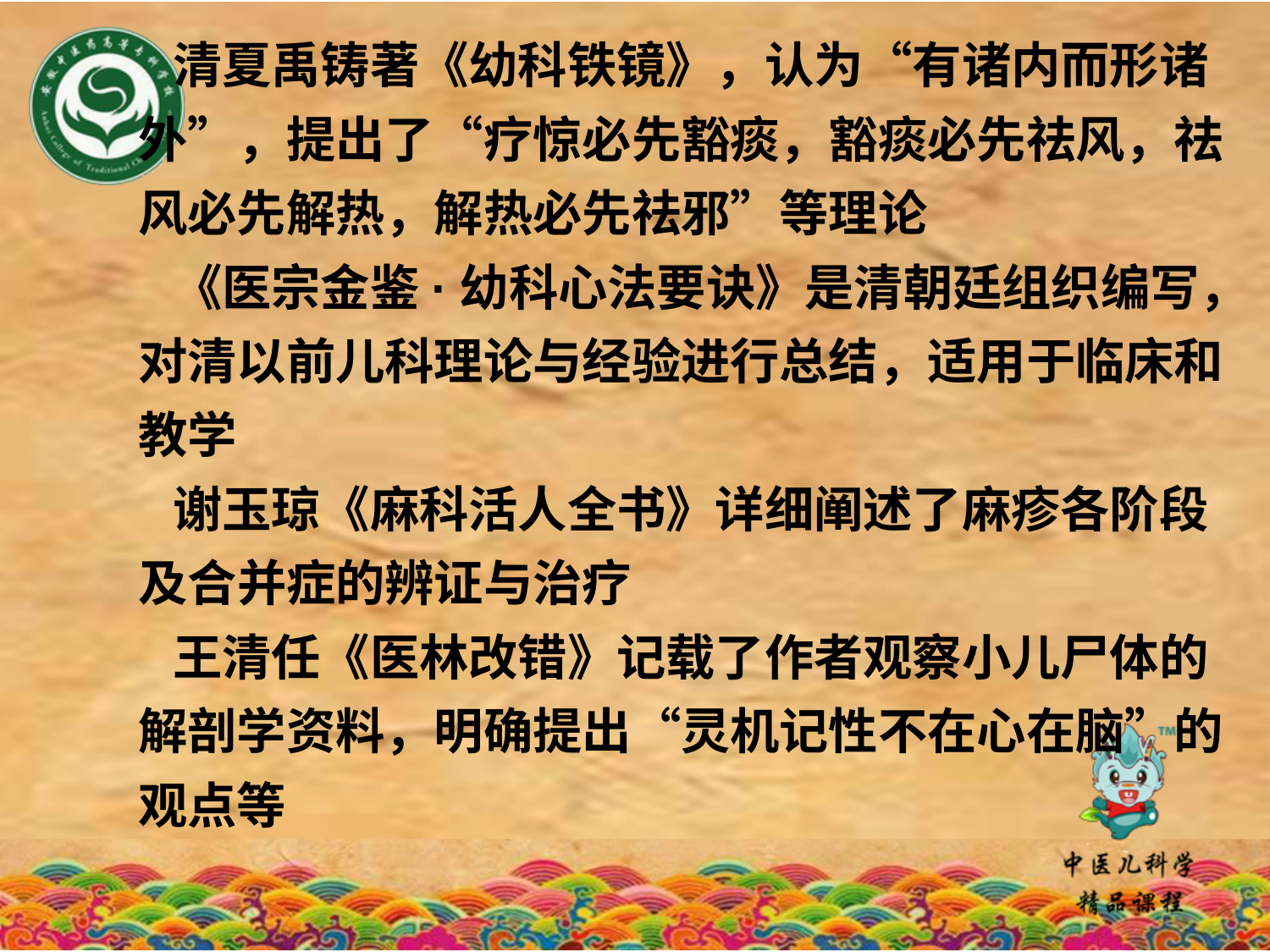

清夏禹铸著《幼科铁镜》，认为“有诸内而形诸外”，提出了“疗惊必先豁痰，豁痰必先祛风，祛风必先解热，解热必先祛邪”等理论
  《医宗金鉴·幼科心法要诀》是清朝廷组织编写，对清以前儿科理论与经验进行总结，适用于临床和教学
  谢玉琼《麻科活人全书》详细阐述了麻疹各阶段及合并症的辨证与治疗
  王清任《医林改错》记载了作者观察小儿尸体的解剖学资料，明确提出“灵机记性不在心在脑”的观点等